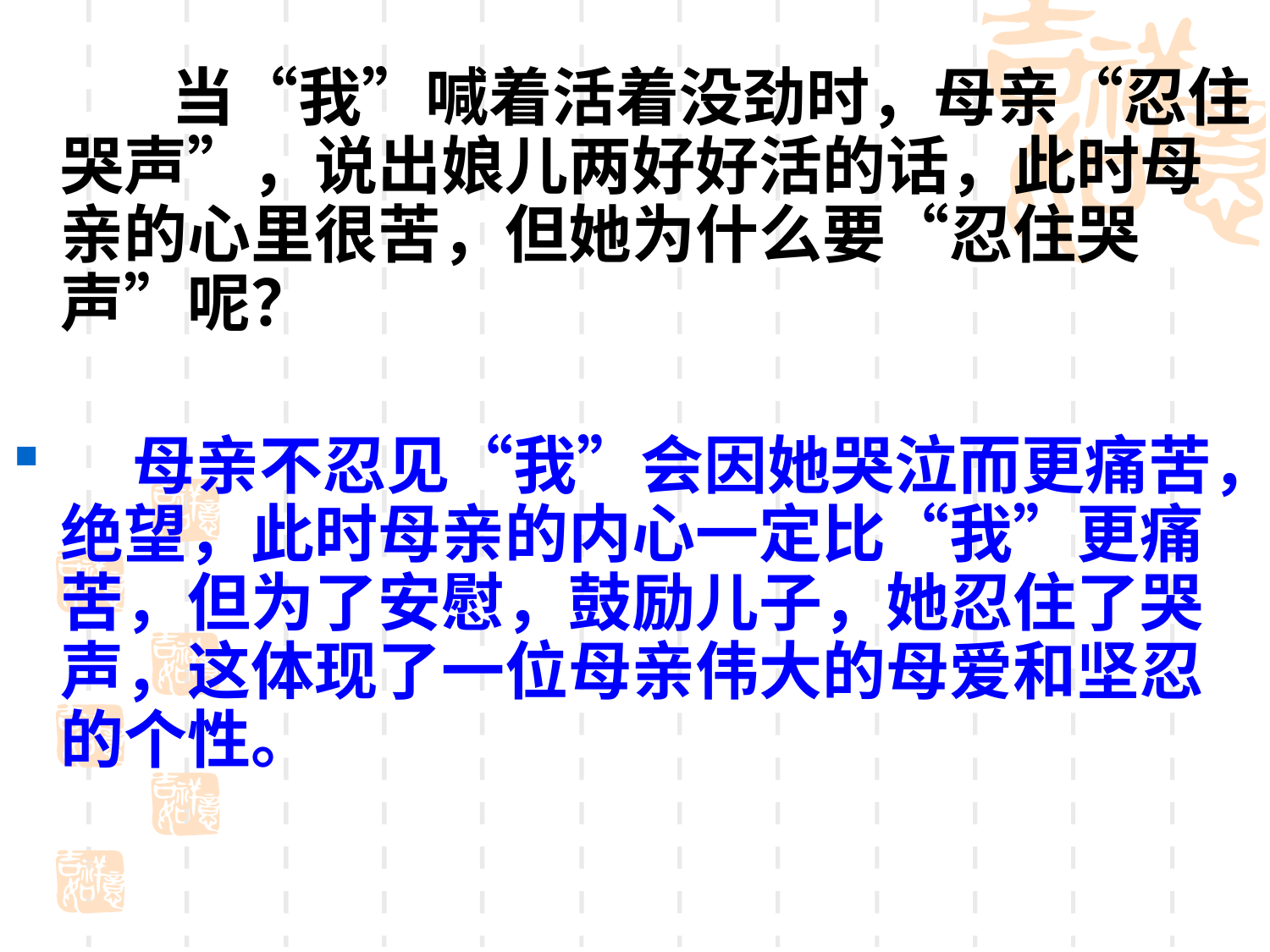

当“我”喊着活着没劲时，母亲“忍住哭声”，说出娘儿两好好活的话，此时母亲的心里很苦，但她为什么要“忍住哭声”呢？

    母亲不忍见“我”会因她哭泣而更痛苦，绝望，此时母亲的内心一定比“我”更痛苦，但为了安慰，鼓励儿子，她忍住了哭声，这体现了一位母亲伟大的母爱和坚忍的个性。